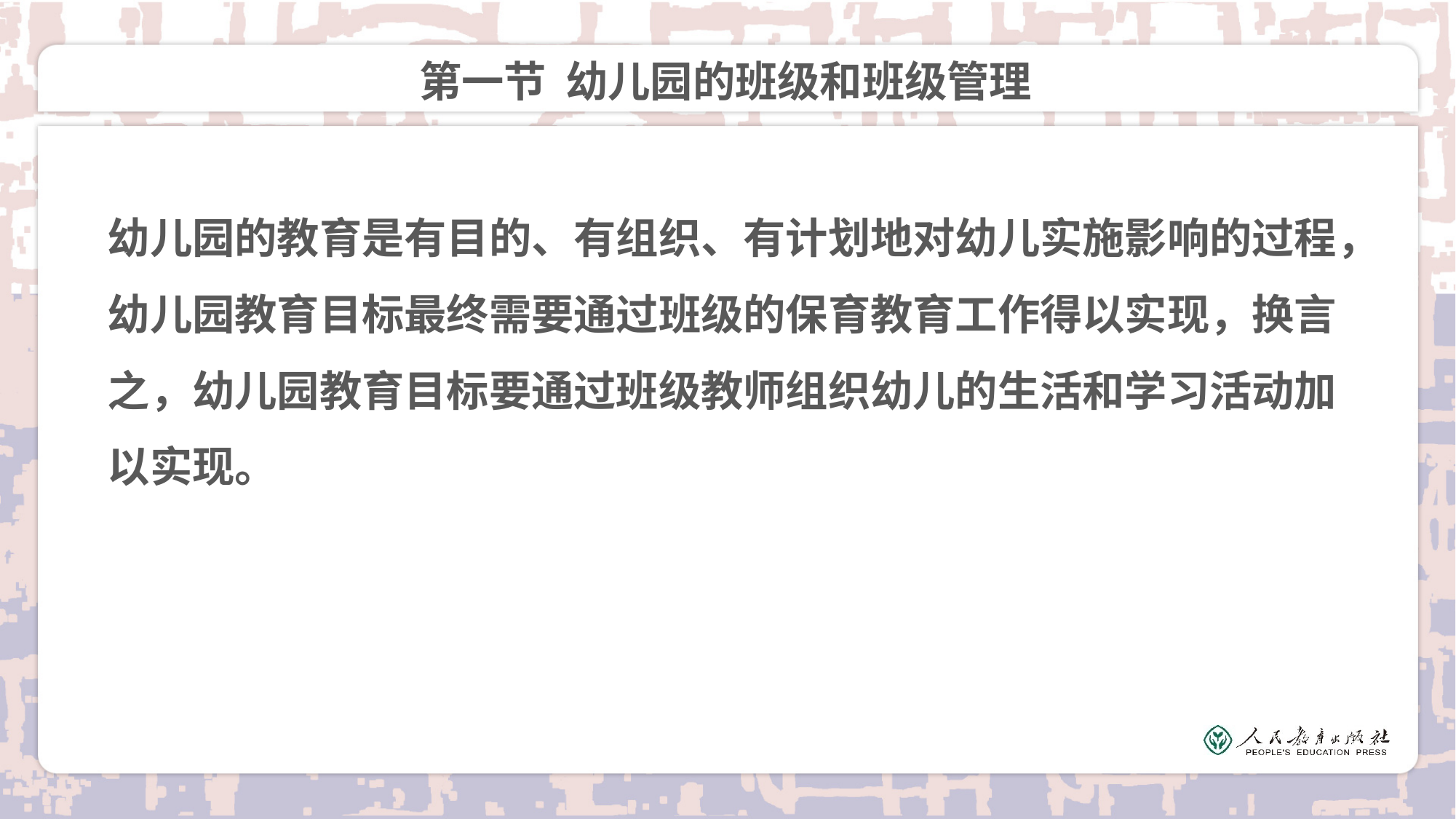

# 第一节  幼儿园的班级和班级管理
幼儿园的教育是有目的、有组织、有计划地对幼儿实施影响的过程，幼儿园教育目标最终需要通过班级的保育教育工作得以实现，换言之，幼儿园教育目标要通过班级教师组织幼儿的生活和学习活动加以实现。